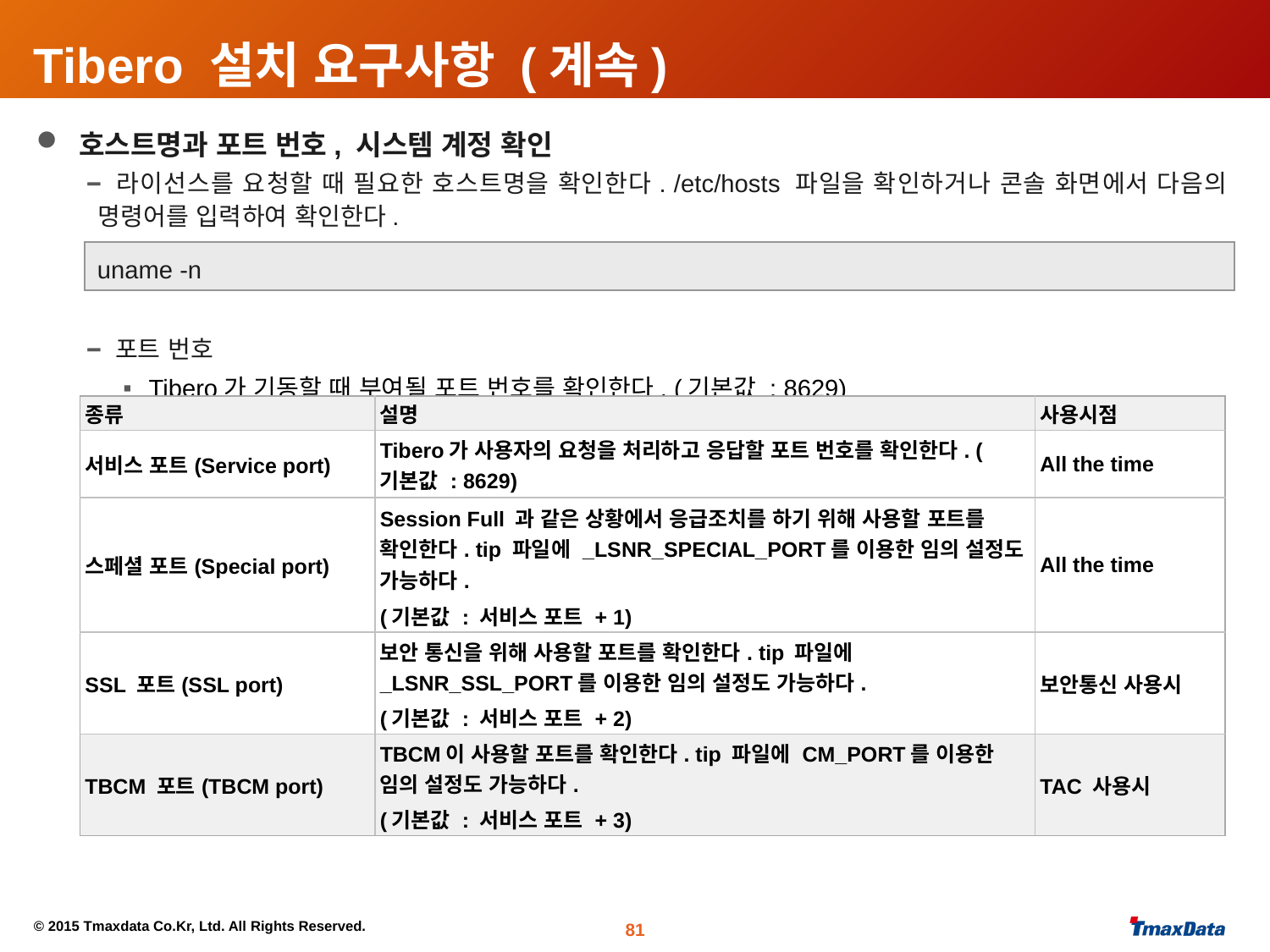

# Tibero 설치 요구사항 (계속)
 호스트명과 포트 번호, 시스템 계정 확인
 라이선스를 요청할 때 필요한 호스트명을 확인한다. /etc/hosts 파일을 확인하거나 콘솔 화면에서 다음의 명령어를 입력하여 확인한다.

 포트 번호
Tibero가 기동할 때 부여될 포트 번호를 확인한다. (기본값 : 8629)

 시스템 계정 확인 : Tibero 설치 및 운영을 위한 계정을 확인한다.
uname -n
| 종류 | 설명 | 사용시점 |
| --- | --- | --- |
| 서비스 포트(Service port) | Tibero가 사용자의 요청을 처리하고 응답할 포트 번호를 확인한다. (기본값 : 8629) | All the time |
| 스페셜 포트(Special port) | Session Full 과 같은 상황에서 응급조치를 하기 위해 사용할 포트를 확인한다. tip 파일에 \_LSNR\_SPECIAL\_PORT를 이용한 임의 설정도 가능하다. | All the time |
|  | (기본값 : 서비스 포트 + 1) |  |
| SSL 포트(SSL port) | 보안 통신을 위해 사용할 포트를 확인한다. tip 파일에 \_LSNR\_SSL\_PORT를 이용한 임의 설정도 가능하다. | 보안통신 사용시 |
|  | (기본값 : 서비스 포트 + 2) |  |
| TBCM 포트(TBCM port) | TBCM이 사용할 포트를 확인한다. tip 파일에 CM\_PORT를 이용한 임의 설정도 가능하다. | TAC 사용시 |
|  | (기본값 : 서비스 포트 + 3) |  |